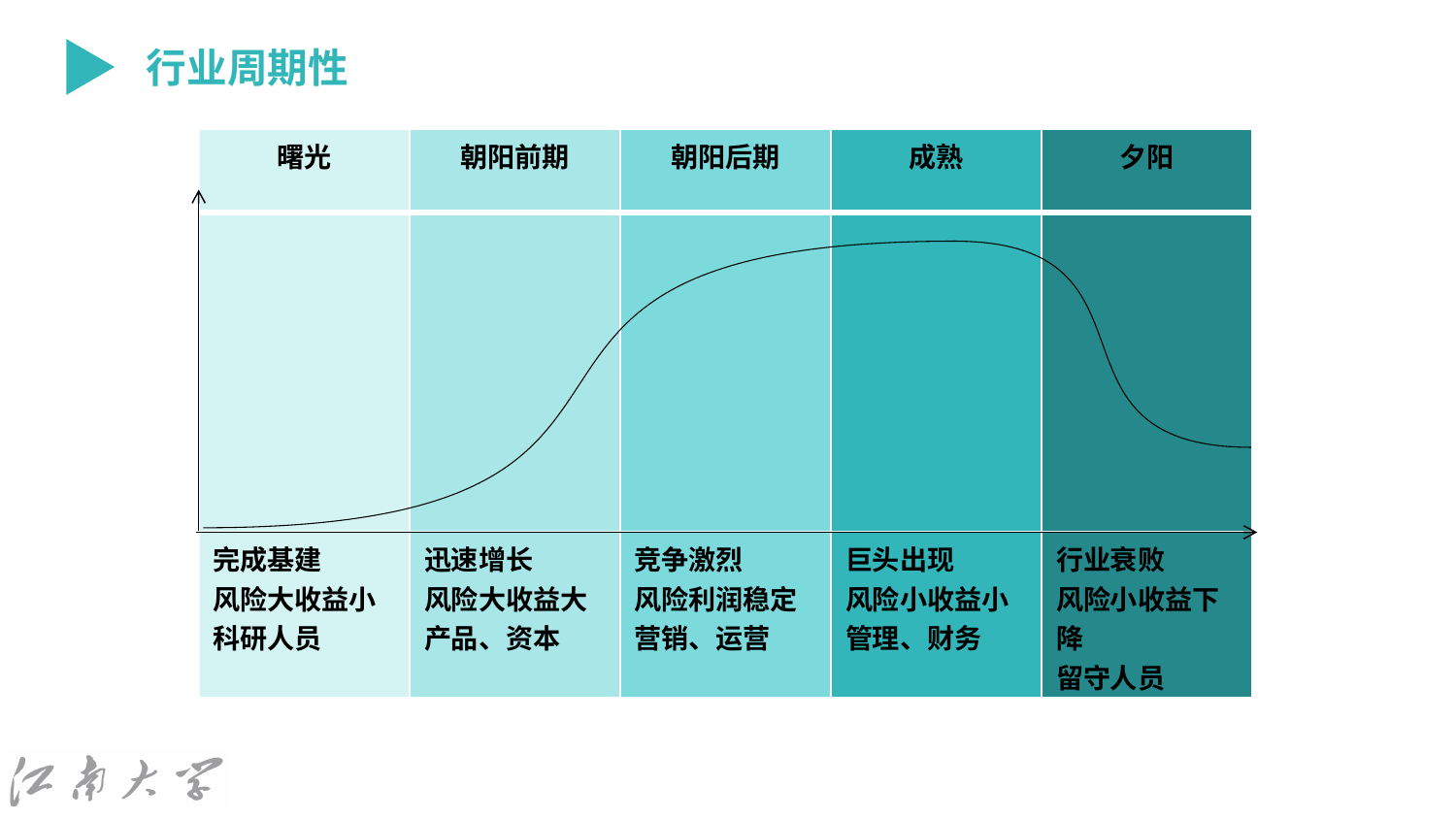

行业周期性

| 曙光 | 朝阳前期 | 朝阳后期 | 成熟 | 夕阳 |
| --- | --- | --- | --- | --- |
|  |  |  |  |  |
| 完成基建 风险大收益小 科研人员 | 迅速增长 风险大收益大 产品、资本 | 竞争激烈 风险利润稳定 营销、运营 | 巨头出现 风险小收益小 管理、财务 | 行业衰败 风险小收益下降 留守人员 |